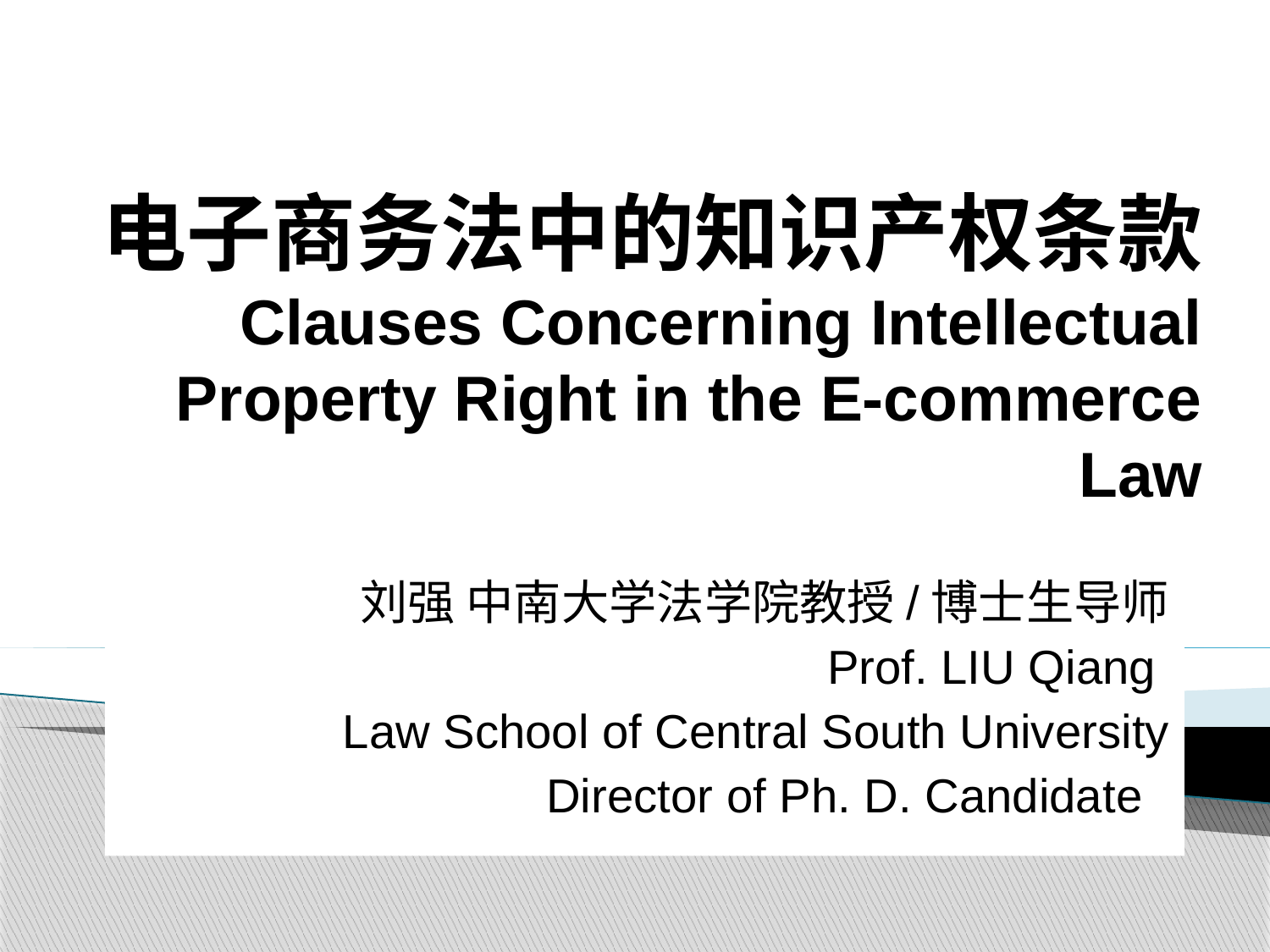

# 电子商务法中的知识产权条款 Clauses Concerning Intellectual Property Right in the E-commerce Law
刘强 中南大学法学院教授/博士生导师
Prof. LIU Qiang
Law School of Central South University
Director of Ph. D. Candidate